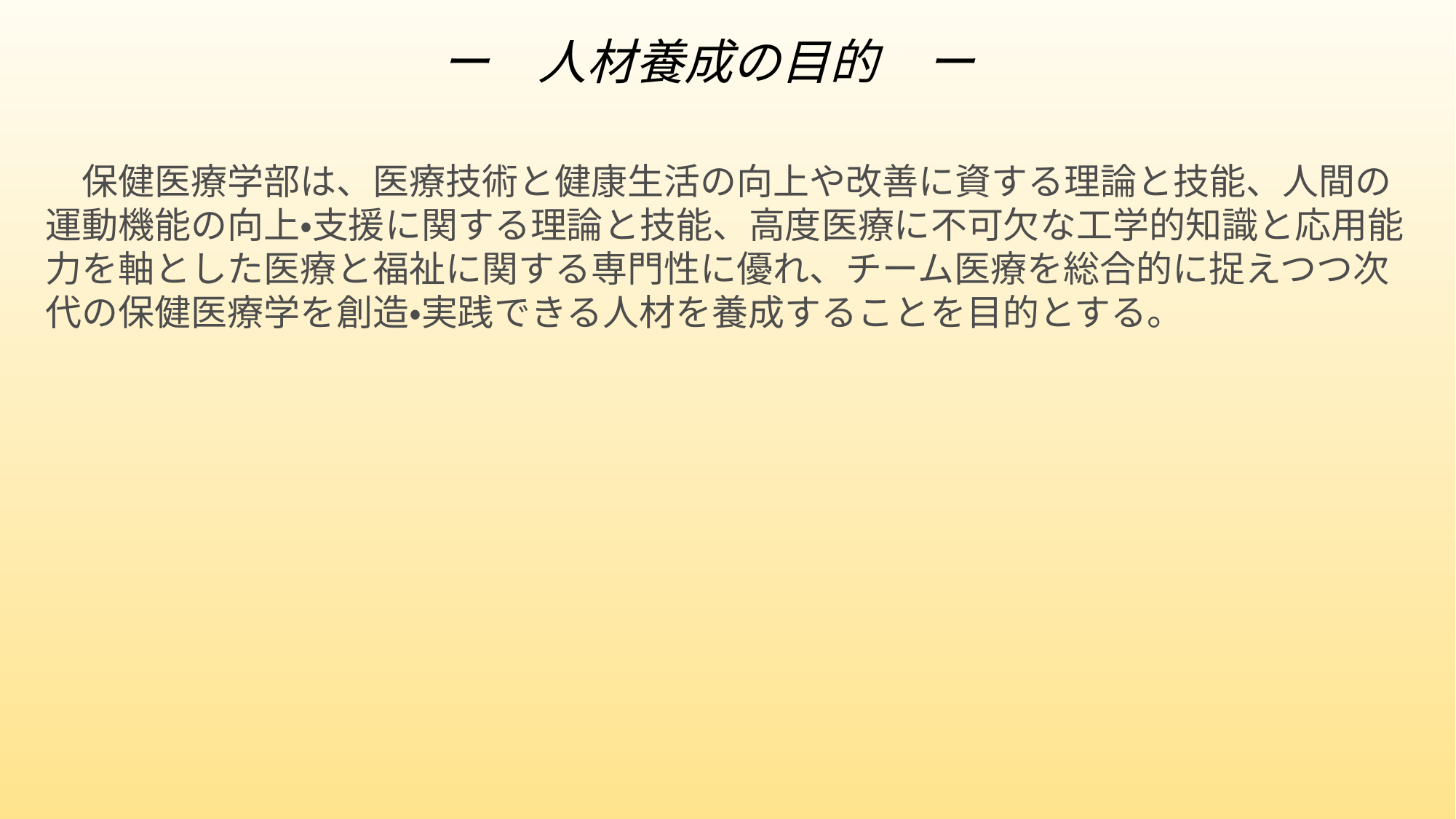

ー　人材養成の目的　ー
　保健医療学部は、医療技術と健康生活の向上や改善に資する理論と技能、人間の運動機能の向上・支援に関する理論と技能、高度医療に不可欠な工学的知識と応用能力を軸とした医療と福祉に関する専門性に優れ、チーム医療を総合的に捉えつつ次代の保健医療学を創造・実践できる人材を養成することを目的とする。